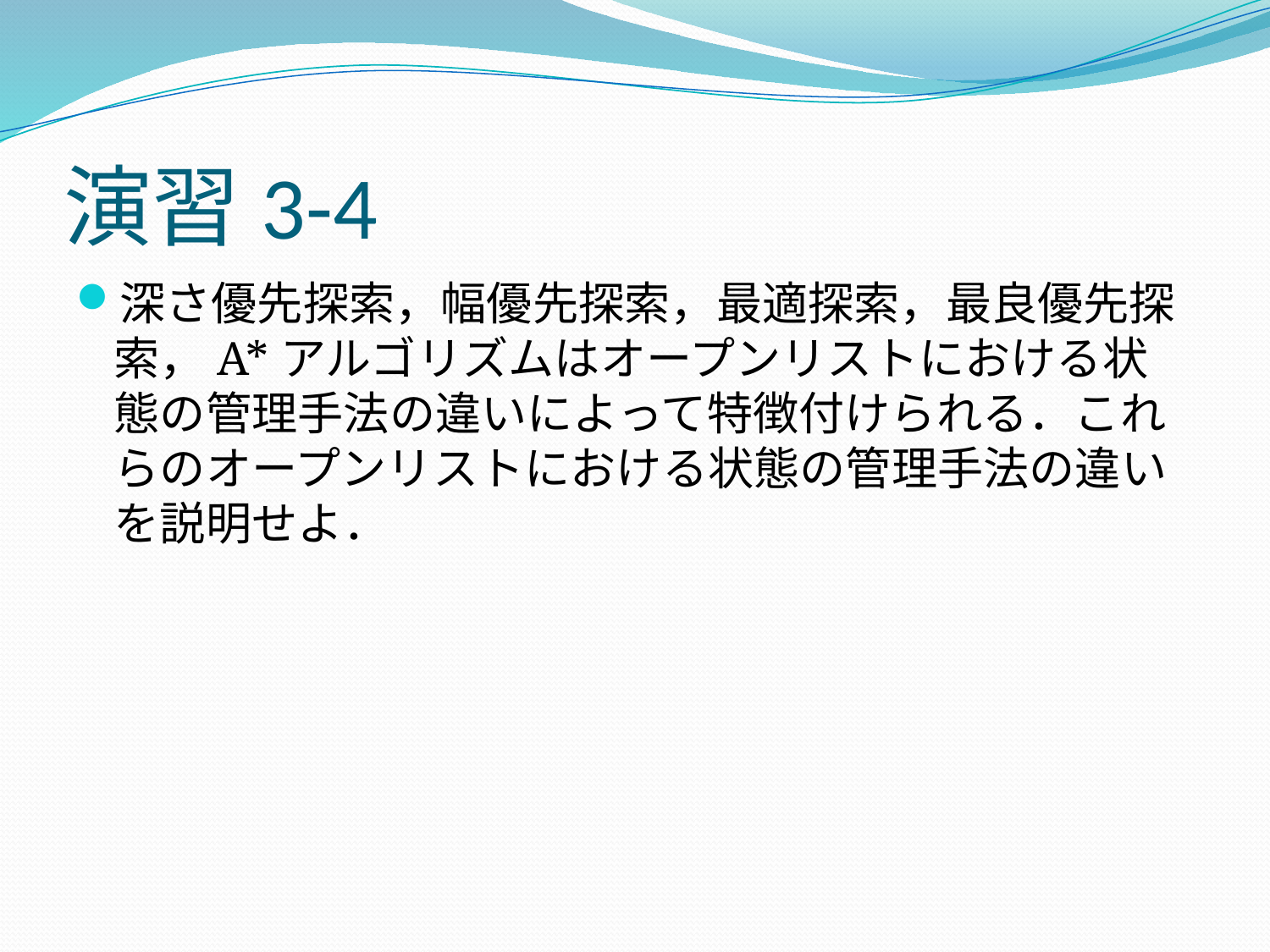

# 演習3-4
深さ優先探索，幅優先探索，最適探索，最良優先探索，A*アルゴリズムはオープンリストにおける状態の管理手法の違いによって特徴付けられる．これらのオープンリストにおける状態の管理手法の違いを説明せよ．